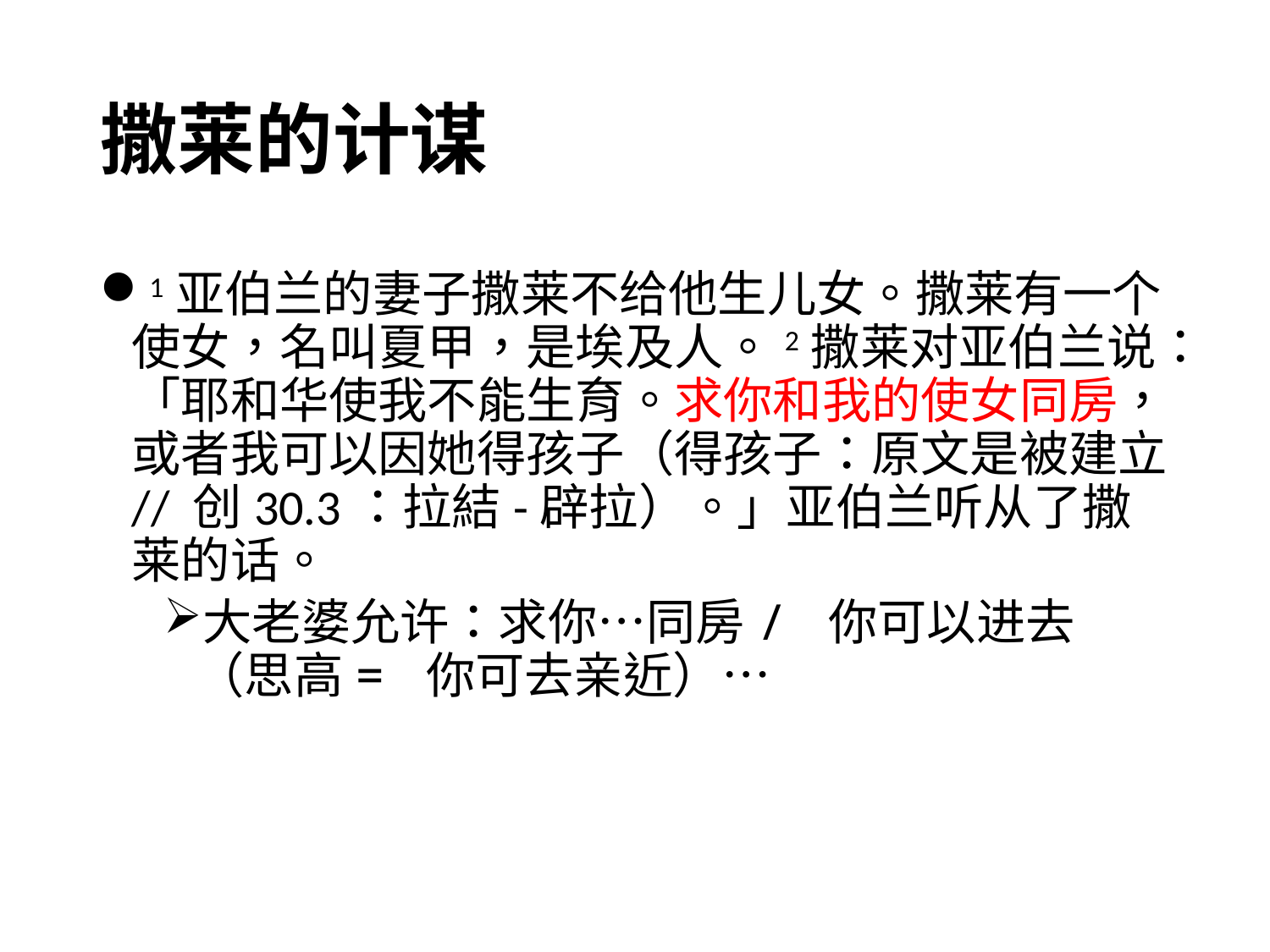

# 撒莱的计谋
1亚伯兰的妻子撒莱不给他生儿女。撒莱有一个使女，名叫夏甲，是埃及人。2撒莱对亚伯兰说：「耶和华使我不能生育。求你和我的使女同房，或者我可以因她得孩子（得孩子：原文是被建立// 创30.3：拉結-辟拉）。」亚伯兰听从了撒莱的话。
大老婆允许：求你…同房/ 你可以进去（思高= 你可去亲近）…